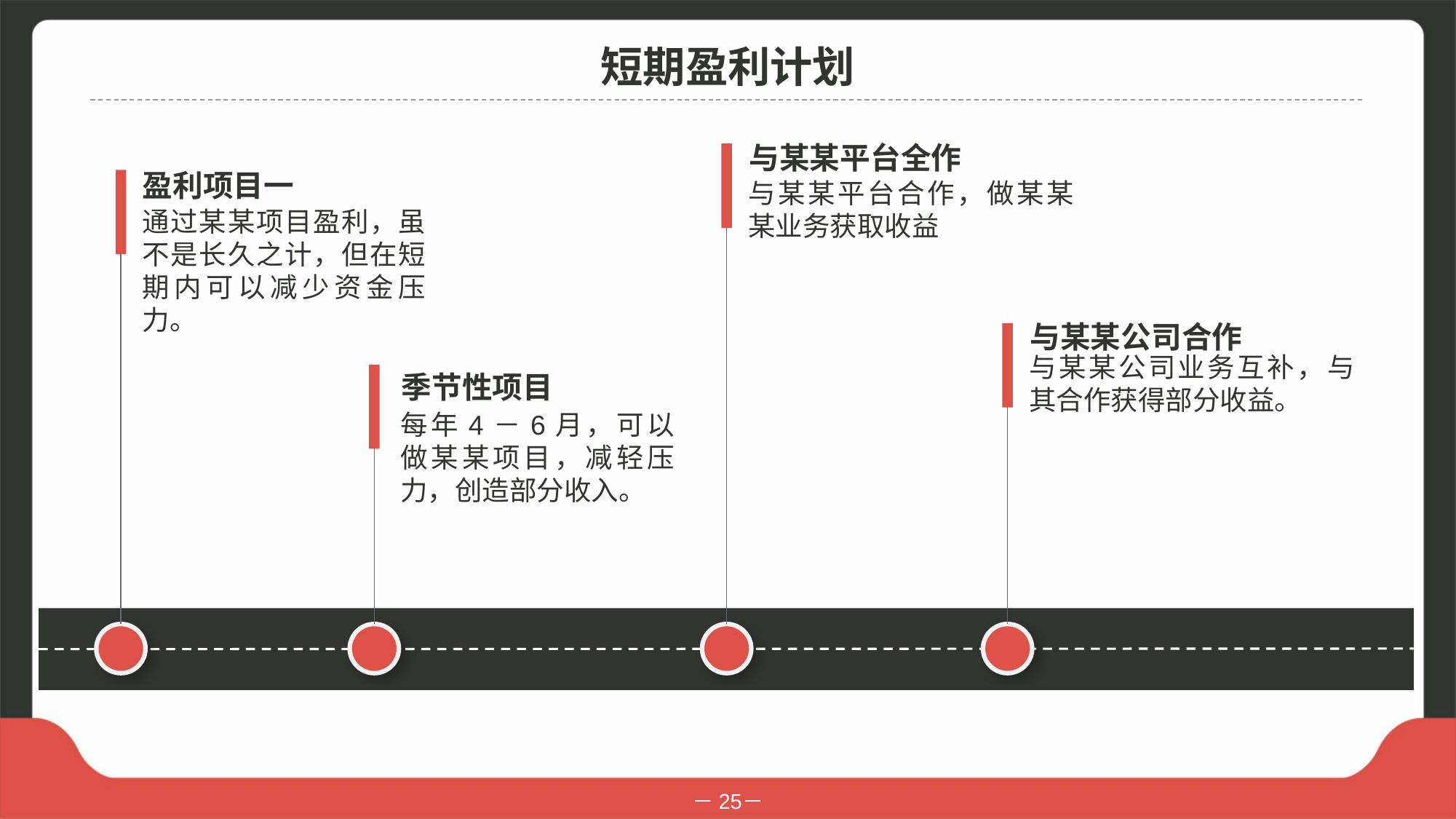

短期盈利计划
与某某平台全作

盈利项目一

与某某平台合作，做某某某业务获取收益
通过某某项目盈利，虽不是长久之计，但在短期内可以减少资金压力。
与某某公司合作

与某某公司业务互补，与其合作获得部分收益。
季节性项目

每年4－6月，可以做某某项目，减轻压力，创造部分收入。